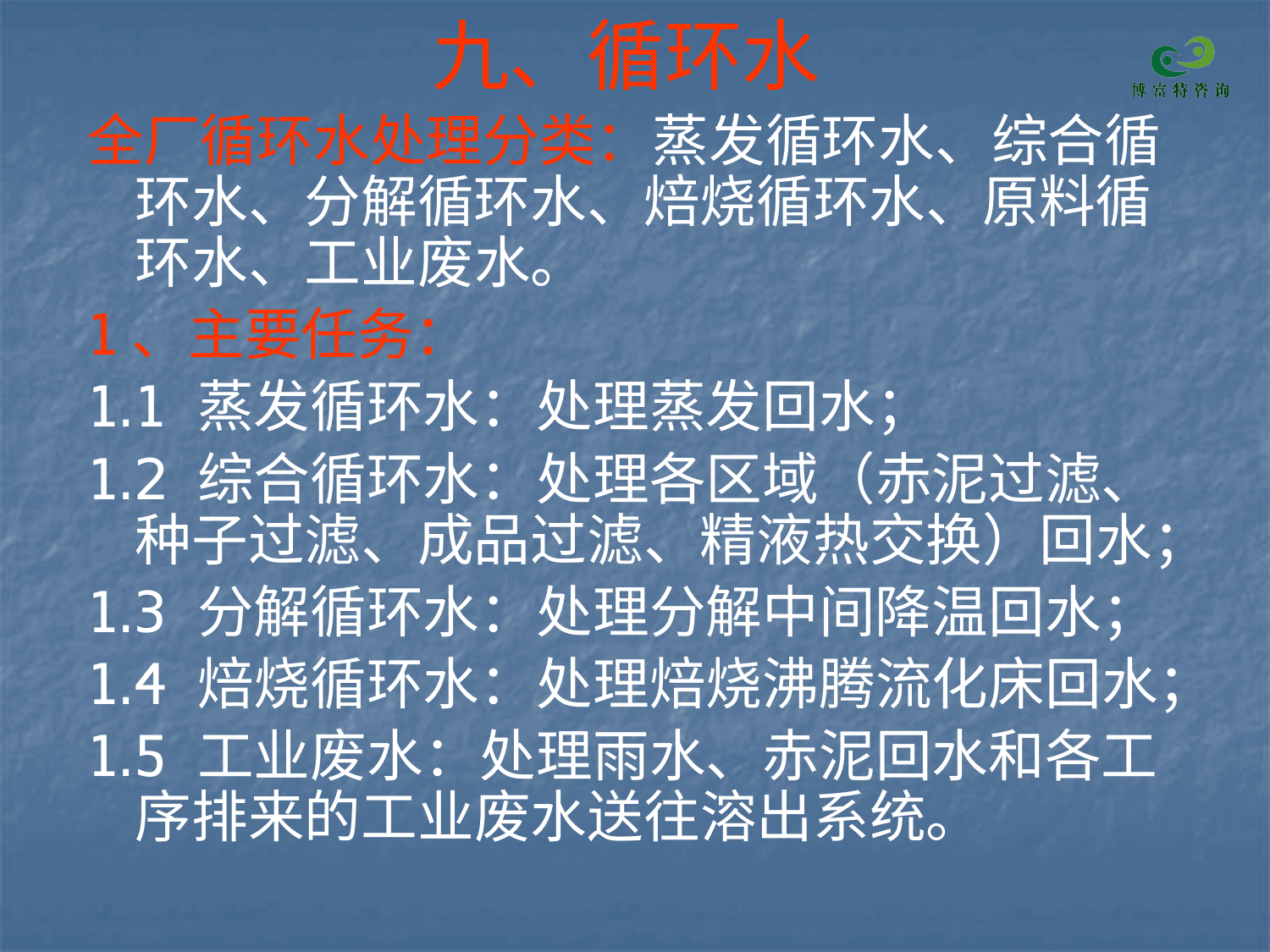

# 九、循环水
全厂循环水处理分类：蒸发循环水、综合循环水、分解循环水、焙烧循环水、原料循环水、工业废水。
1、主要任务：
1.1 蒸发循环水：处理蒸发回水；
1.2 综合循环水：处理各区域（赤泥过滤、种子过滤、成品过滤、精液热交换）回水；
1.3 分解循环水：处理分解中间降温回水；
1.4 焙烧循环水：处理焙烧沸腾流化床回水；
1.5 工业废水：处理雨水、赤泥回水和各工序排来的工业废水送往溶出系统。